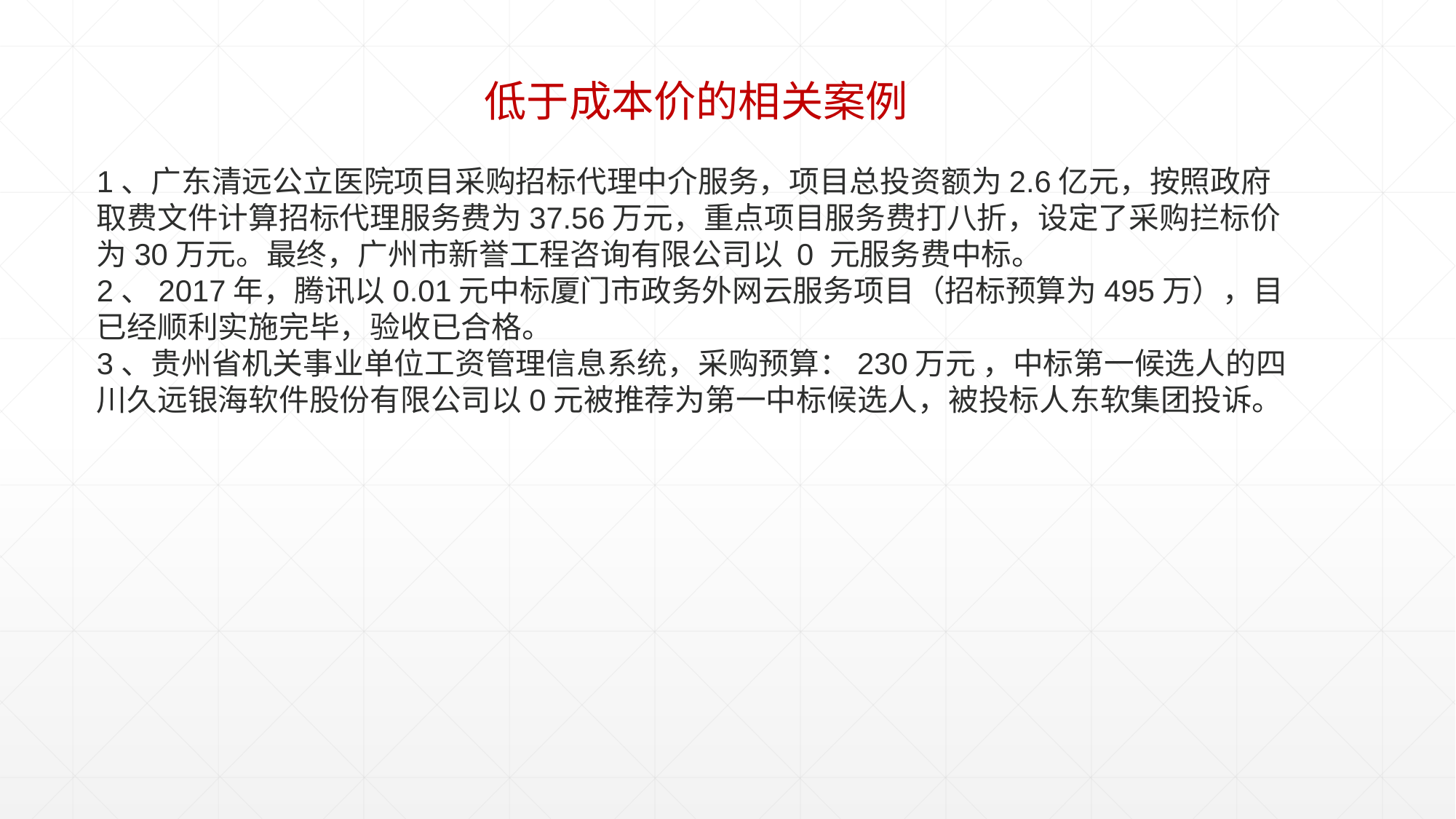

低于成本价的相关案例

1、广东清远公立医院项目采购招标代理中介服务，项目总投资额为2.6亿元，按照政府取费文件计算招标代理服务费为37.56万元，重点项目服务费打八折，设定了采购拦标价为30万元。最终，广州市新誉工程咨询有限公司以 0 元服务费中标。
2、2017年，腾讯以0.01元中标厦门市政务外网云服务项目（招标预算为495万），目已经顺利实施完毕，验收已合格。
3、贵州省机关事业单位工资管理信息系统，采购预算：230万元 ，中标第一候选人的四川久远银海软件股份有限公司以0元被推荐为第一中标候选人，被投标人东软集团投诉。